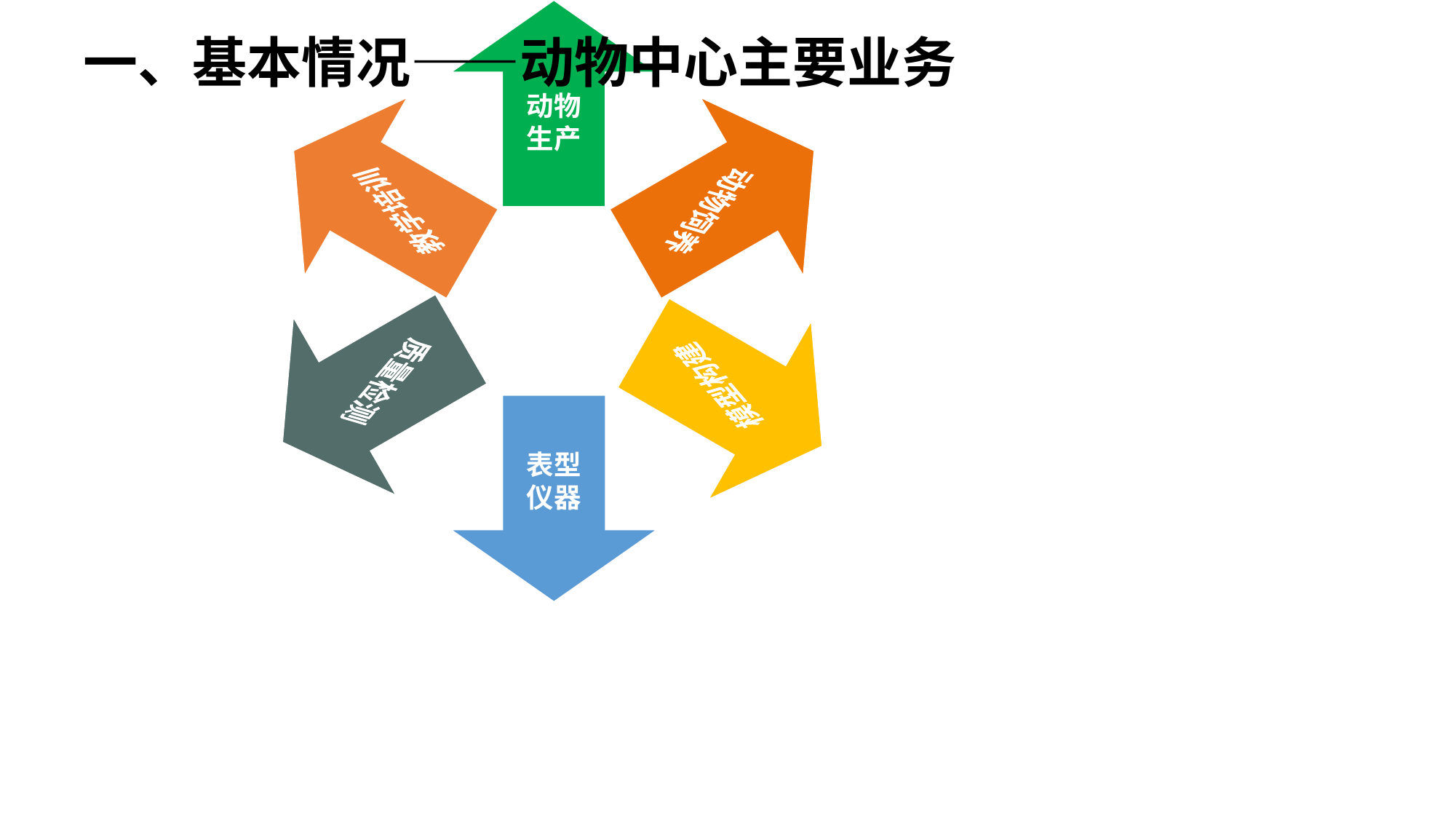

# 一、基本情况——动物中心主要业务
动物生产
动物饲养
模型构建
表型仪器
质量检测
教学培训
2